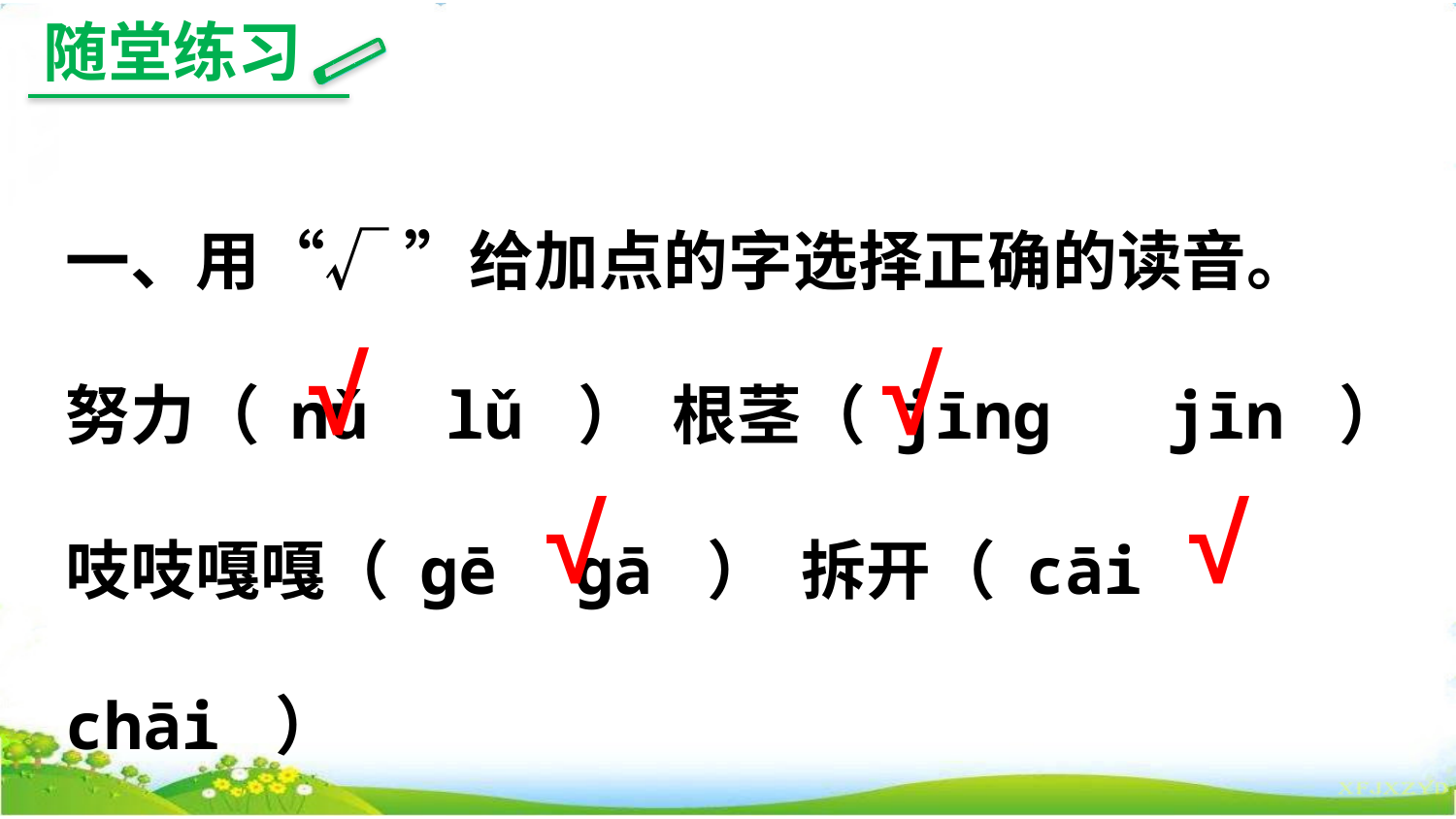

随堂练习

一、用“√ ”给加点的字选择正确的读音。
努力（ nǔ  lǔ ）  根茎（ jīnɡ   jīn ）
吱吱嘎嘎（ ɡē  ɡā ）  拆开（ cāi  chāi ）
√
√
√
√